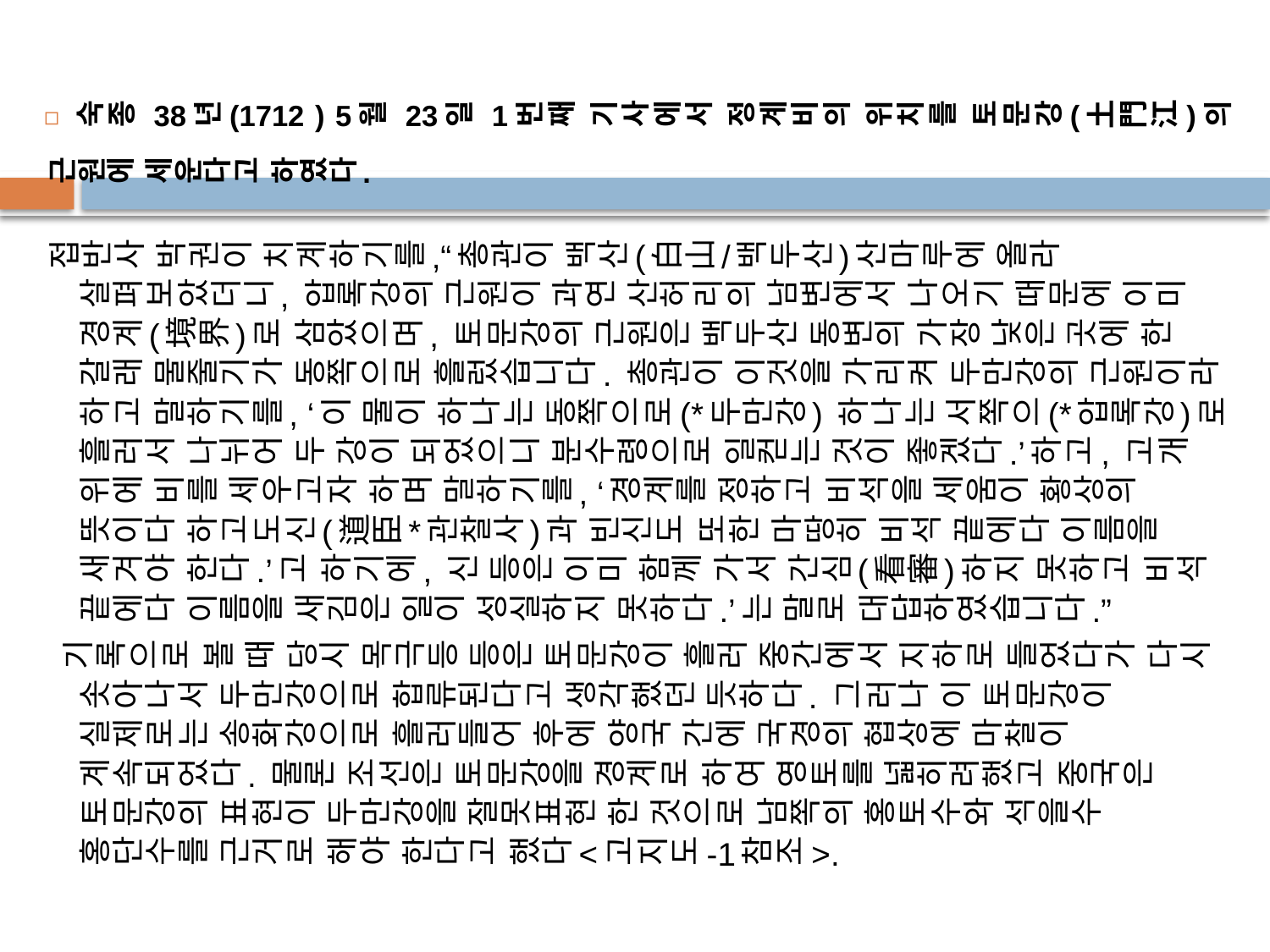

숙종 38년(1712 ) 5월 23일 1번째 기사에서 정계비의 위치를 토문강(土門江)의 근원에 세운다고 하였다.

접반사 박권이 치계하기를,“총관이 백산(白山/백두산)산마루에 올라 살펴보았더니, 압록강의 근원이 과연 산허리의 남변에서 나오기 때문에 이미 경계(境界)로 삼았으며, 토문강의 근원은 백두산 동변의 가장 낮은 곳에 한 갈래 물줄기가 동쪽으로 흘렀습니다. 총관이 이것을 가리켜 두만강의 근원이라 하고 말하기를, ‘이 물이 하나는 동쪽으로(*두만강) 하나는 서쪽으(*압록강)로 흘러서 나뉘어 두 강이 되었으니 분수령으로 일컫는 것이 좋겠다.’하고, 고개 위에 비를 세우고자 하며 말하기를, ‘경계를 정하고 비석을 세움이 황상의 뜻이다 하고도신(道臣*관찰사)과 빈신도 또한 마땅히 비석 끝에다 이름을 새겨야 한다.’고 하기에, 신 등은 이미 함께 가서 간심(看審)하지 못하고 비석 끝에다 이름을 새김은 일이 성실하지 못하다.’는 말로 대답하였습니다.”
 기록으로 볼 때 당시 목극등 등은 토문강이 흘러 중간에서 지하로 들었다가 다시 솟아나서 두만강으로 합류된다고 생각했던 듯하다. 그러나 이 토문강이 실제로는 송화강으로 흘러들어 후에 양국 간에 국경의 협상에 마찰이 계속되었다. 물론 조선은 토문강을 경계로 하여 영토를 넓히려했고 중국은 토문강의 표현이 두만강을 잘못표현 한 것으로 남쪽의 홍토수와 석을수 홍단수를 근거로 해야 한다고 했다<고지도-1참조>.